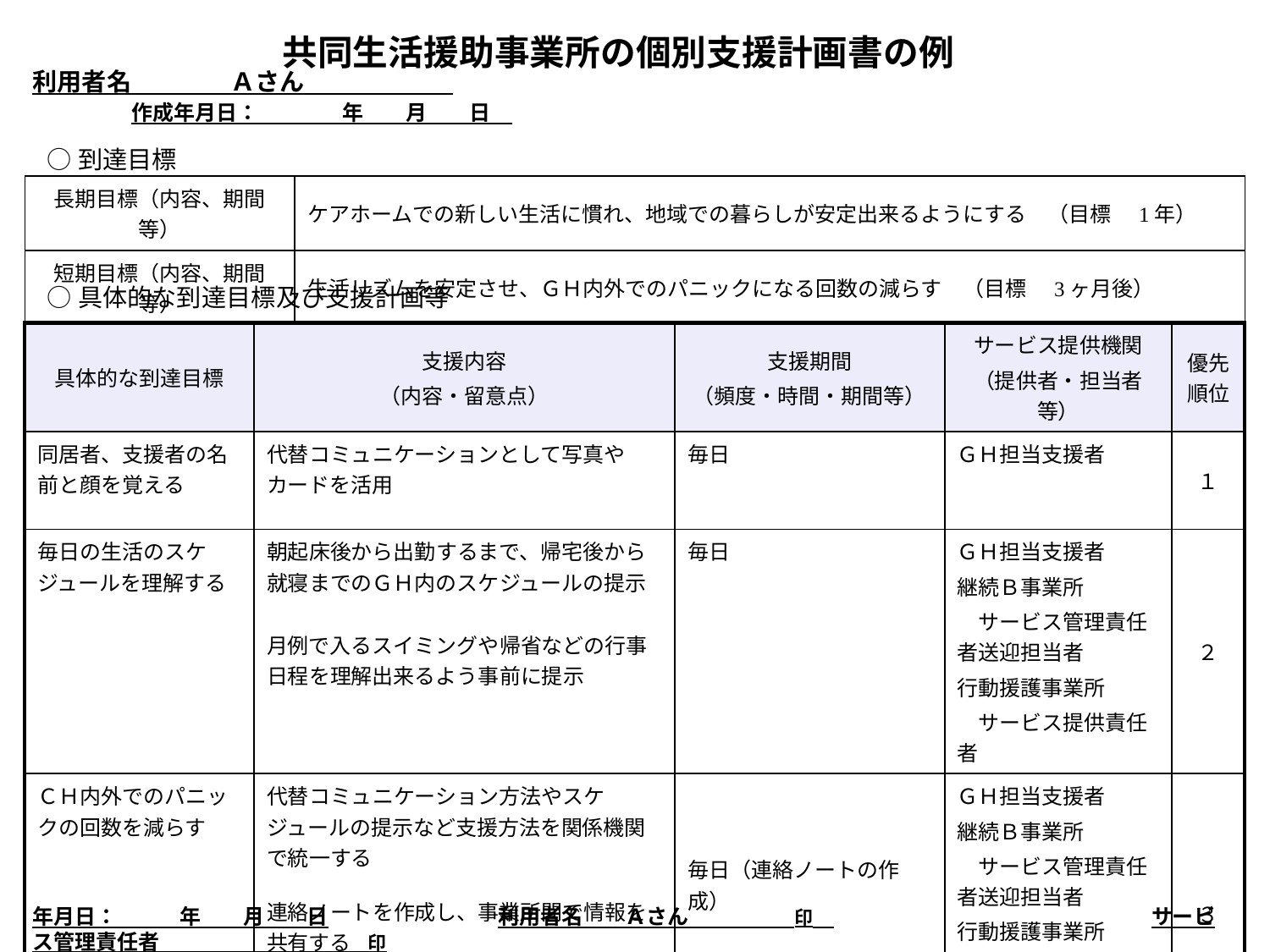

共同生活援助事業所の個別支援計画書の例
利用者名　　　　Ａさん　　　　　　　　　　　　　　　　　　　　　　　　　　　　　　　　　　　　　　　　　作成年月日：　　　　年　　月　　日
○到達目標
| 長期目標（内容、期間等） | ケアホームでの新しい生活に慣れ、地域での暮らしが安定出来るようにする　（目標　1年） |
| --- | --- |
| 短期目標（内容、期間等） | 生活リズムを安定させ、ＧＨ内外でのパニックになる回数の減らす　（目標　3ヶ月後） |
○具体的な到達目標及び支援計画等
| 具体的な到達目標 | 支援内容 （内容・留意点） | 支援期間 （頻度・時間・期間等） | サービス提供機関 （提供者・担当者等） | 優先順位 |
| --- | --- | --- | --- | --- |
| 同居者、支援者の名前と顔を覚える | 代替コミュニケーションとして写真やカードを活用 | 毎日 | ＧＨ担当支援者 | １ |
| 毎日の生活のスケジュールを理解する | 朝起床後から出勤するまで、帰宅後から就寝までのＧＨ内のスケジュールの提示 月例で入るスイミングや帰省などの行事日程を理解出来るよう事前に提示 | 毎日 | ＧＨ担当支援者 継続Ｂ事業所 　サービス管理責任者送迎担当者 行動援護事業所 　サービス提供責任者 | ２ |
| ＣＨ内外でのパニックの回数を減らす | 代替コミュニケーション方法やスケジュールの提示など支援方法を関係機関で統一する 連絡ノートを作成し、事業所間で情報を共有する サービス担当者会議の開催 | 毎日（連絡ノートの作成） 毎月1回担当者会議に出席 | ＧＨ担当支援者 継続Ｂ事業所 　サービス管理責任者送迎担当者 行動援護事業所 　サービス提供責任者 相談支援事業所 | ３ |
年月日：　　　年　　月　　日　　　　　　　　利用者名　　Ａさん　　　　　印　　　　　　　　　　　　　　　　サービス管理責任者　　　　　　　　　　印